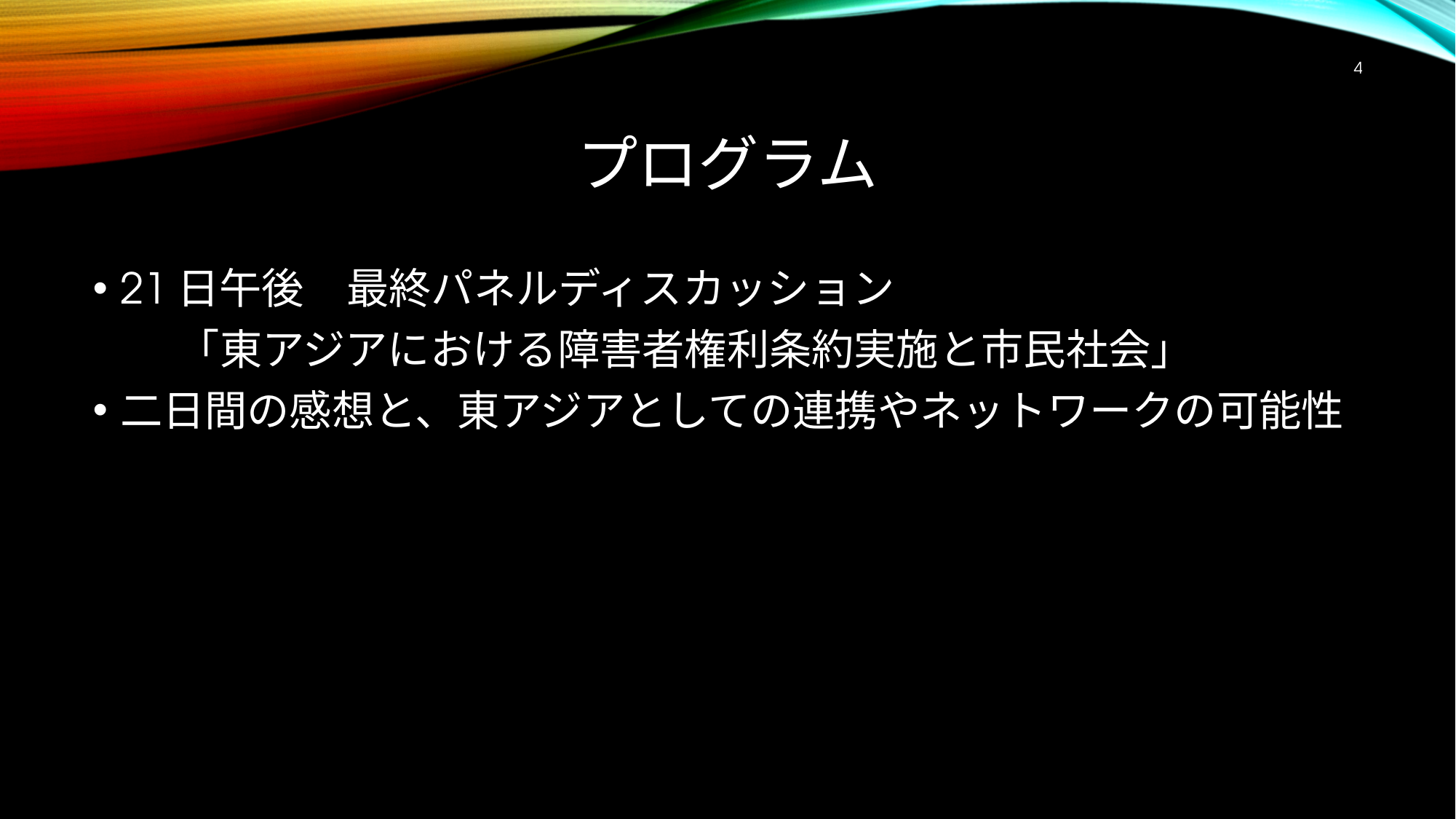

4
# プログラム
21日午後　最終パネルディスカッション
　　「東アジアにおける障害者権利条約実施と市民社会」
二日間の感想と、東アジアとしての連携やネットワークの可能性